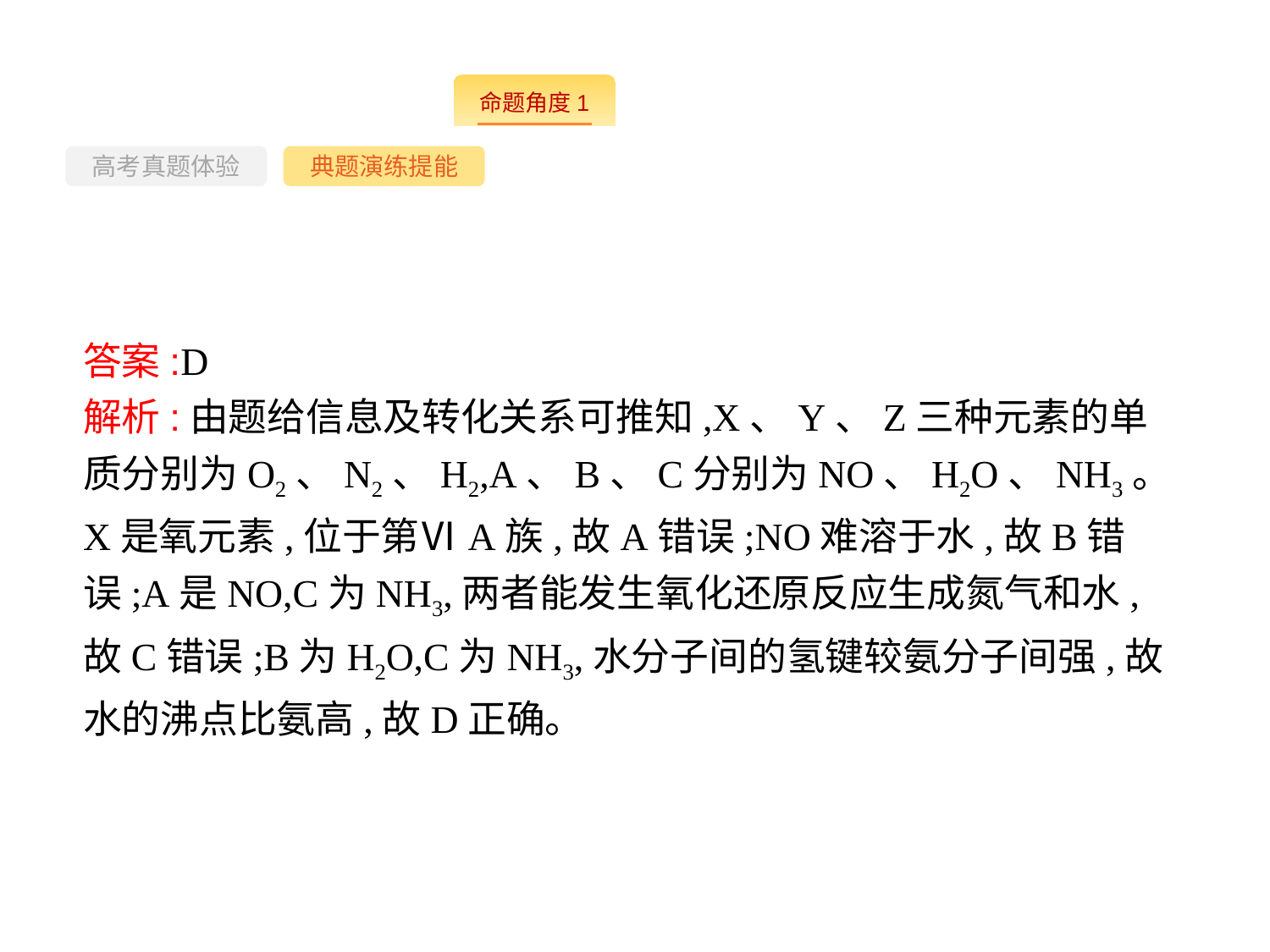

-21-
高考真题体验
典题演练提能
答案:D
解析:由题给信息及转化关系可推知,X、Y、Z三种元素的单质分别为O2、N2、H2,A、B、C分别为NO、H2O、NH3。X是氧元素,位于第ⅥA族,故A错误;NO难溶于水,故B错误;A是NO,C为NH3,两者能发生氧化还原反应生成氮气和水,故C错误;B为H2O,C为NH3,水分子间的氢键较氨分子间强,故水的沸点比氨高,故D正确。